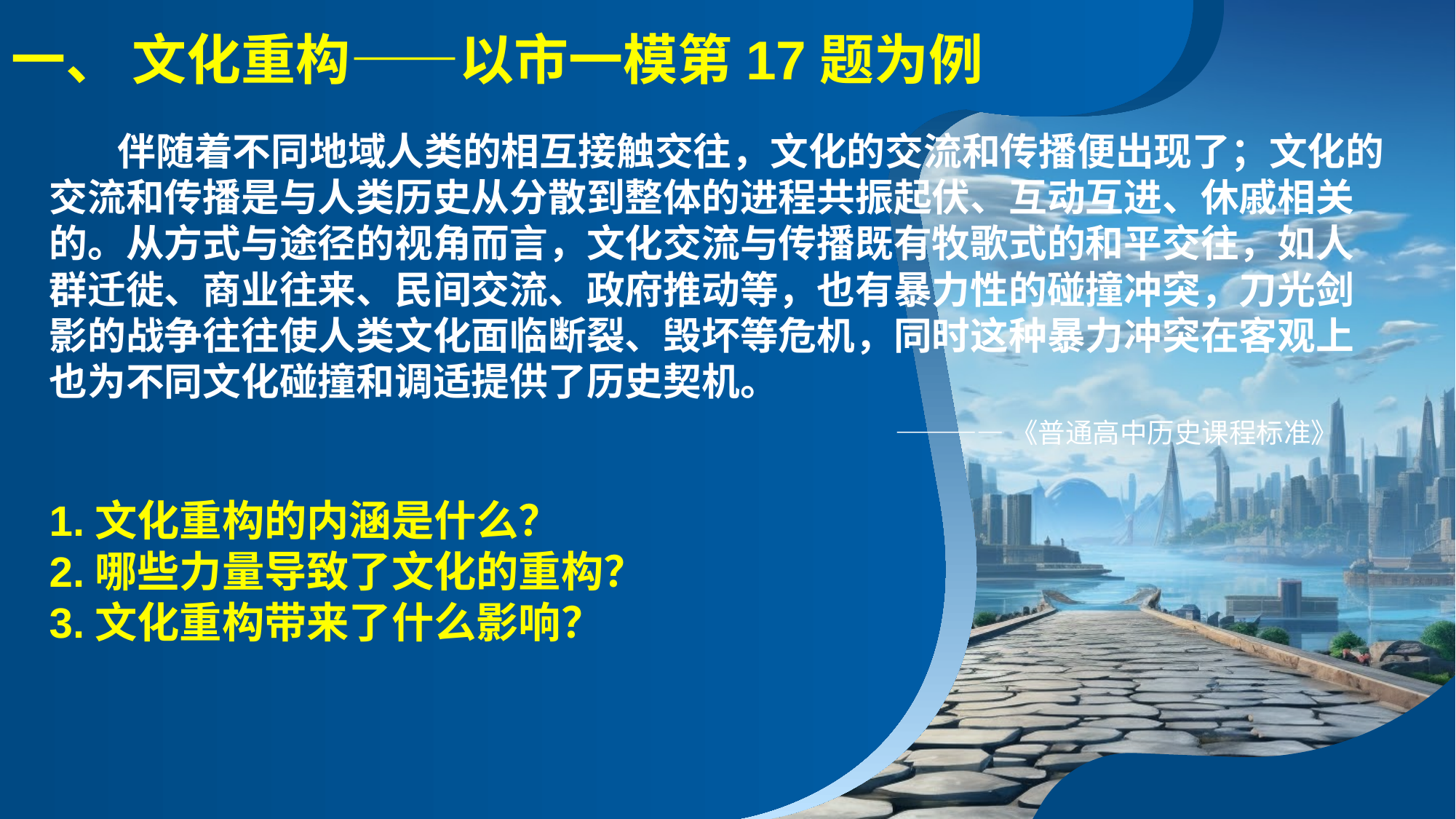

一、 文化重构——以市一模第17题为例
       伴随着不同地域人类的相互接触交往，文化的交流和传播便出现了；文化的交流和传播是与人类历史从分散到整体的进程共振起伏、互动互进、休戚相关的。从方式与途径的视角而言，文化交流与传播既有牧歌式的和平交往，如人群迁徙、商业往来、民间交流、政府推动等，也有暴力性的碰撞冲突，刀光剑影的战争往往使人类文化面临断裂、毁坏等危机，同时这种暴力冲突在客观上也为不同文化碰撞和调适提供了历史契机。
 ————《普通高中历史课程标准》
1.文化重构的内涵是什么？
2.哪些力量导致了文化的重构？
3.文化重构带来了什么影响？